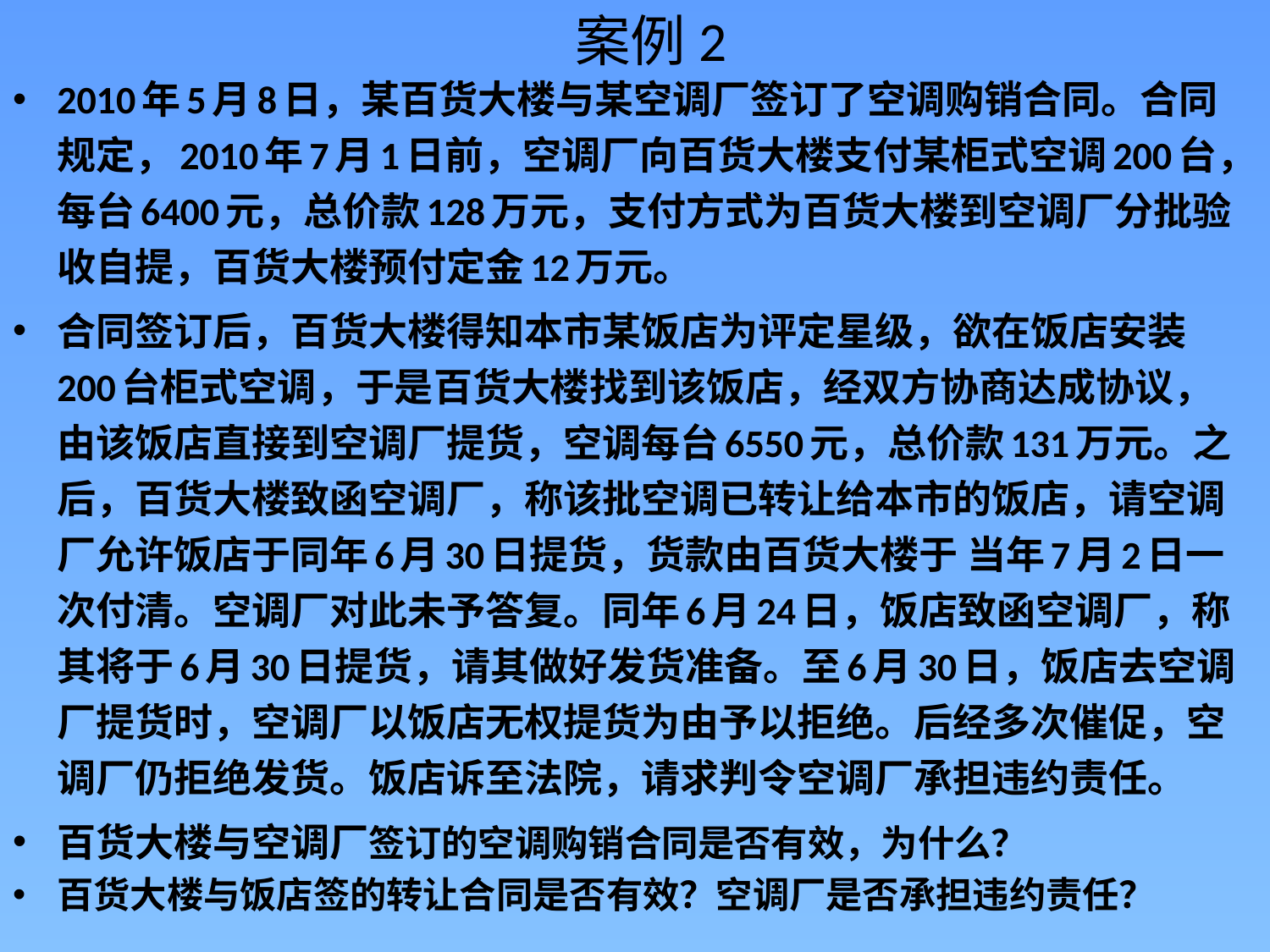

# 案例2
2010年5月8日，某百货大楼与某空调厂签订了空调购销合同。合同规定，2010年7月1日前，空调厂向百货大楼支付某柜式空调200台，每台6400元，总价款128万元，支付方式为百货大楼到空调厂分批验收自提，百货大楼预付定金12万元。
合同签订后，百货大楼得知本市某饭店为评定星级，欲在饭店安装200台柜式空调，于是百货大楼找到该饭店，经双方协商达成协议，由该饭店直接到空调厂提货，空调每台6550元，总价款131万元。之后，百货大楼致函空调厂，称该批空调已转让给本市的饭店，请空调厂允许饭店于同年6月30日提货，货款由百货大楼于 当年7月2日一次付清。空调厂对此未予答复。同年6月24日，饭店致函空调厂，称其将于6月30日提货，请其做好发货准备。至6月30日，饭店去空调厂提货时，空调厂以饭店无权提货为由予以拒绝。后经多次催促，空调厂仍拒绝发货。饭店诉至法院，请求判令空调厂承担违约责任。
百货大楼与空调厂签订的空调购销合同是否有效，为什么？
百货大楼与饭店签的转让合同是否有效？空调厂是否承担违约责任？